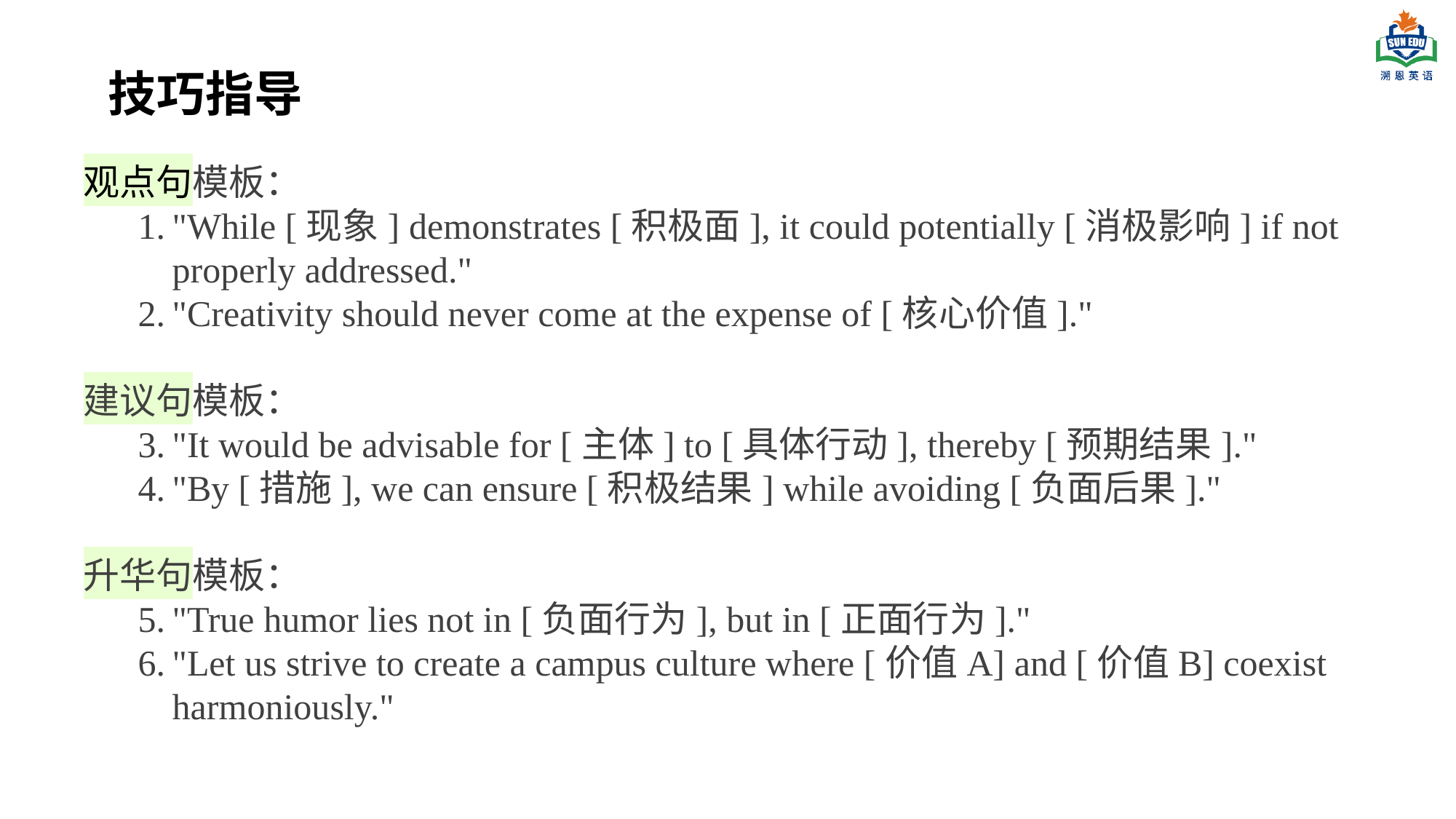

技巧指导
观点句模板：
"While [现象] demonstrates [积极面], it could potentially [消极影响] if not properly addressed."
"Creativity should never come at the expense of [核心价值]."

建议句模板：
"It would be advisable for [主体] to [具体行动], thereby [预期结果]."
"By [措施], we can ensure [积极结果] while avoiding [负面后果]."

升华句模板：
"True humor lies not in [负面行为], but in [正面行为]."
"Let us strive to create a campus culture where [价值A] and [价值B] coexist harmoniously."